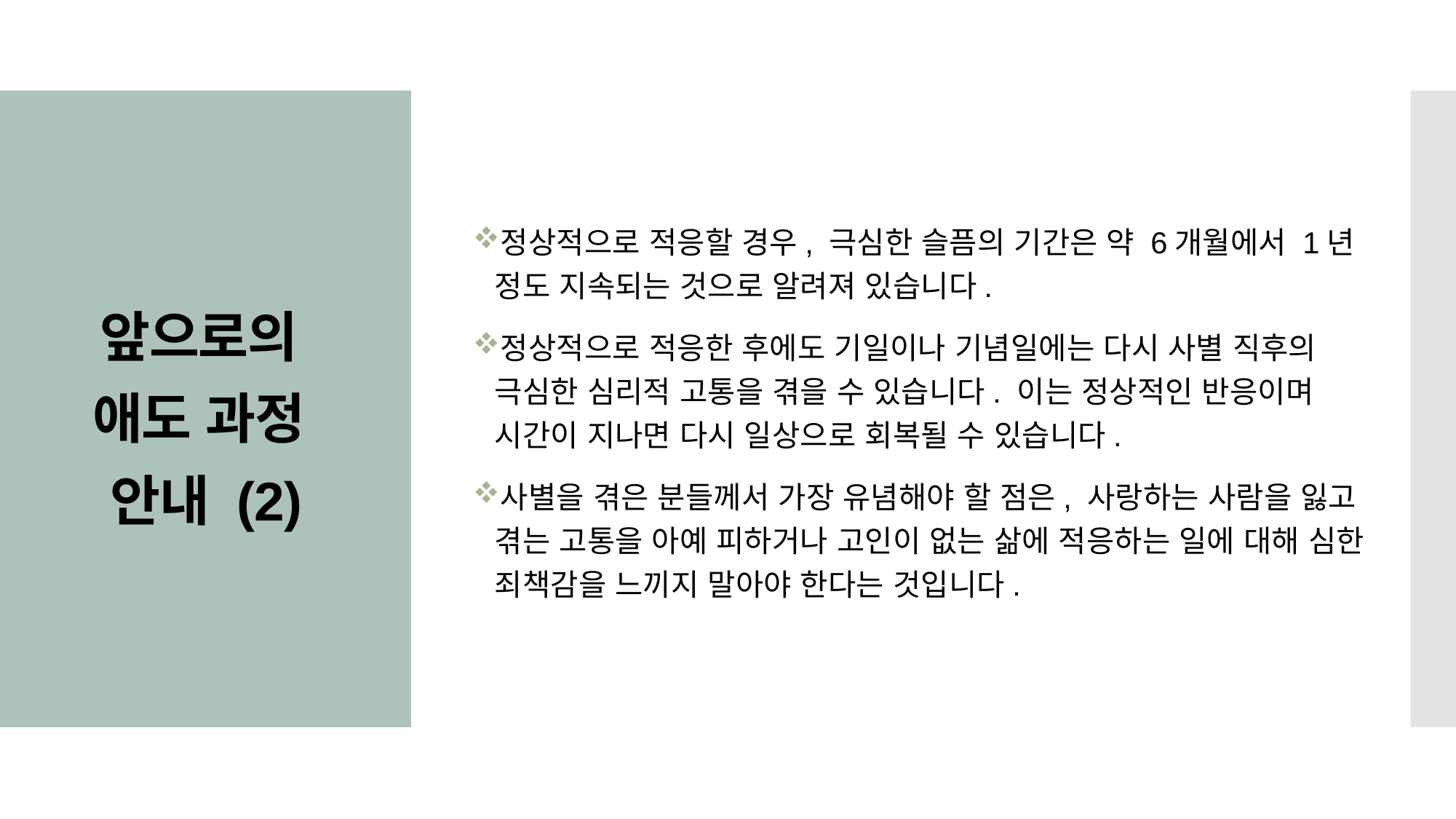

정상적으로 적응할 경우, 극심한 슬픔의 기간은 약 6개월에서 1년 정도 지속되는 것으로 알려져 있습니다.
정상적으로 적응한 후에도 기일이나 기념일에는 다시 사별 직후의 극심한 심리적 고통을 겪을 수 있습니다. 이는 정상적인 반응이며 시간이 지나면 다시 일상으로 회복될 수 있습니다.
사별을 겪은 분들께서 가장 유념해야 할 점은, 사랑하는 사람을 잃고 겪는 고통을 아예 피하거나 고인이 없는 삶에 적응하는 일에 대해 심한 죄책감을 느끼지 말아야 한다는 것입니다.
# 앞으로의 애도 과정 안내 (2)